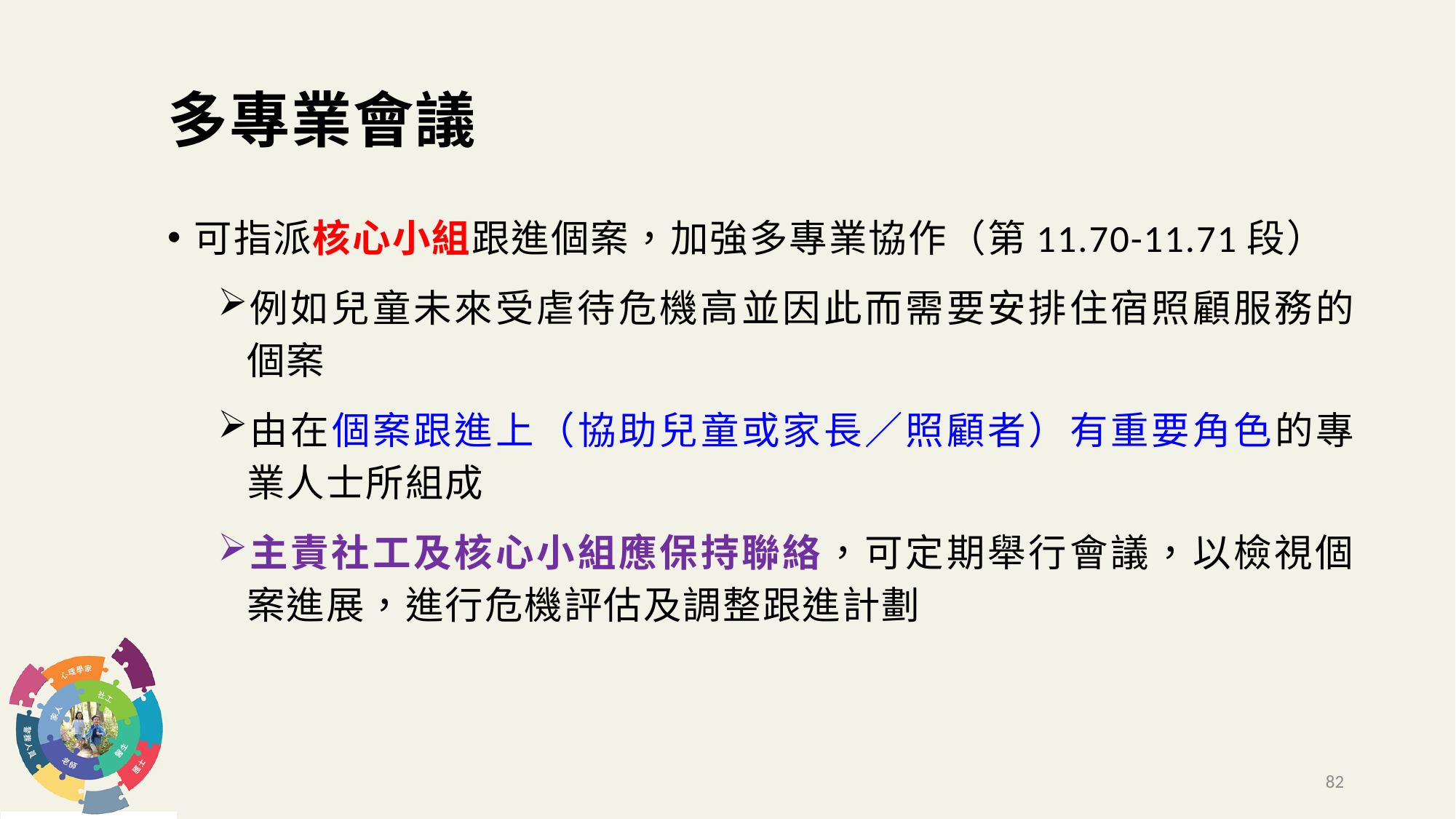

# 多專業會議
可指派核心小組跟進個案，加強多專業協作（第11.70-11.71段）
例如兒童未來受虐待危機高並因此而需要安排住宿照顧服務的個案
由在個案跟進上（協助兒童或家長／照顧者）有重要角色的專業人士所組成
主責社工及核心小組應保持聯絡，可定期舉行會議，以檢視個案進展，進行危機評估及調整跟進計劃

82